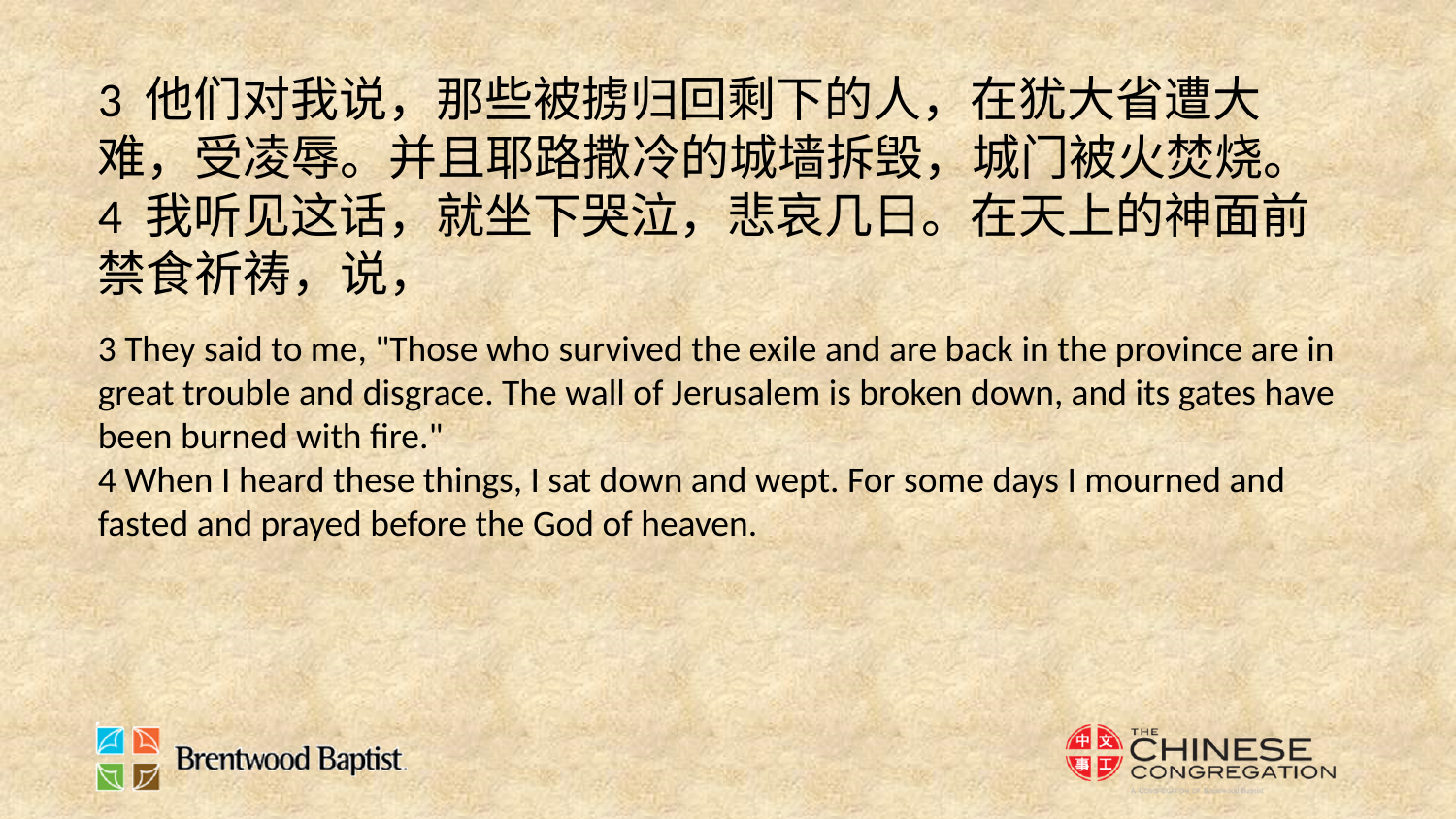

3 他们对我说，那些被掳归回剩下的人，在犹大省遭大难，受凌辱。并且耶路撒冷的城墙拆毁，城门被火焚烧。
4 我听见这话，就坐下哭泣，悲哀几日。在天上的神面前禁食祈祷，说，

3 They said to me, "Those who survived the exile and are back in the province are in great trouble and disgrace. The wall of Jerusalem is broken down, and its gates have been burned with fire."
4 When I heard these things, I sat down and wept. For some days I mourned and fasted and prayed before the God of heaven.